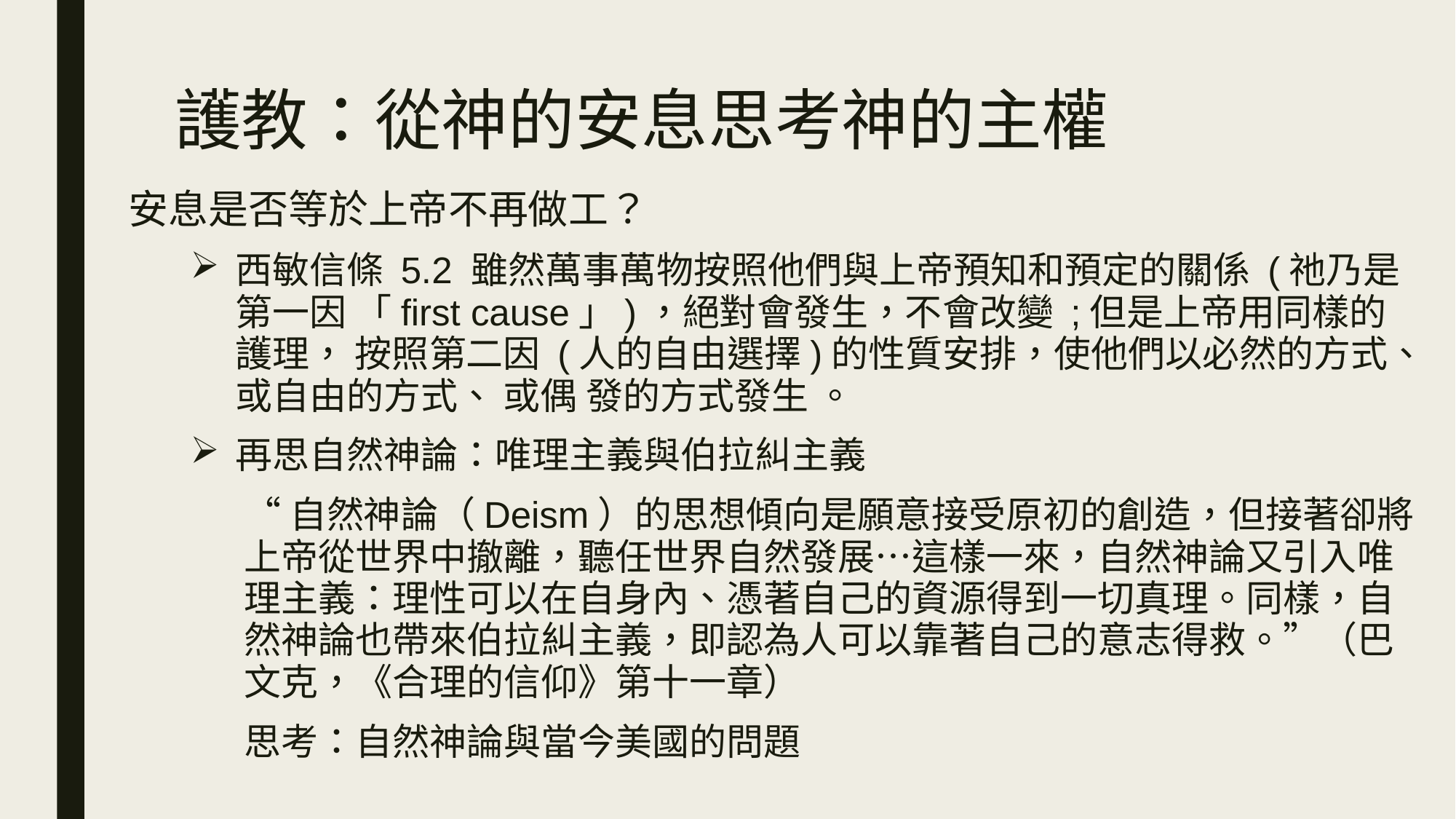

# 護教：從神的安息思考神的主權
安息是否等於上帝不再做工？
西敏信條 5.2 雖然萬事萬物按照他們與上帝預知和預定的關係 (祂乃是第一因 「first cause」)，絕對會發生，不會改變 ;但是上帝用同樣的護理， 按照第二因 (人的自由選擇)的性質安排，使他們以必然的方式、或自由的方式、 或偶 發的方式發生 。
再思自然神論：唯理主義與伯拉糾主義
“自然神論（Deism）的思想傾向是願意接受原初的創造，但接著卻將上帝從世界中撤離，聽任世界自然發展…這樣一來，自然神論又引入唯理主義：理性可以在自身內、憑著自己的資源得到一切真理。同樣，自然神論也帶來伯拉糾主義，即認為人可以靠著自己的意志得救。”（巴文克，《合理的信仰》第十一章）
思考：自然神論與當今美國的問題